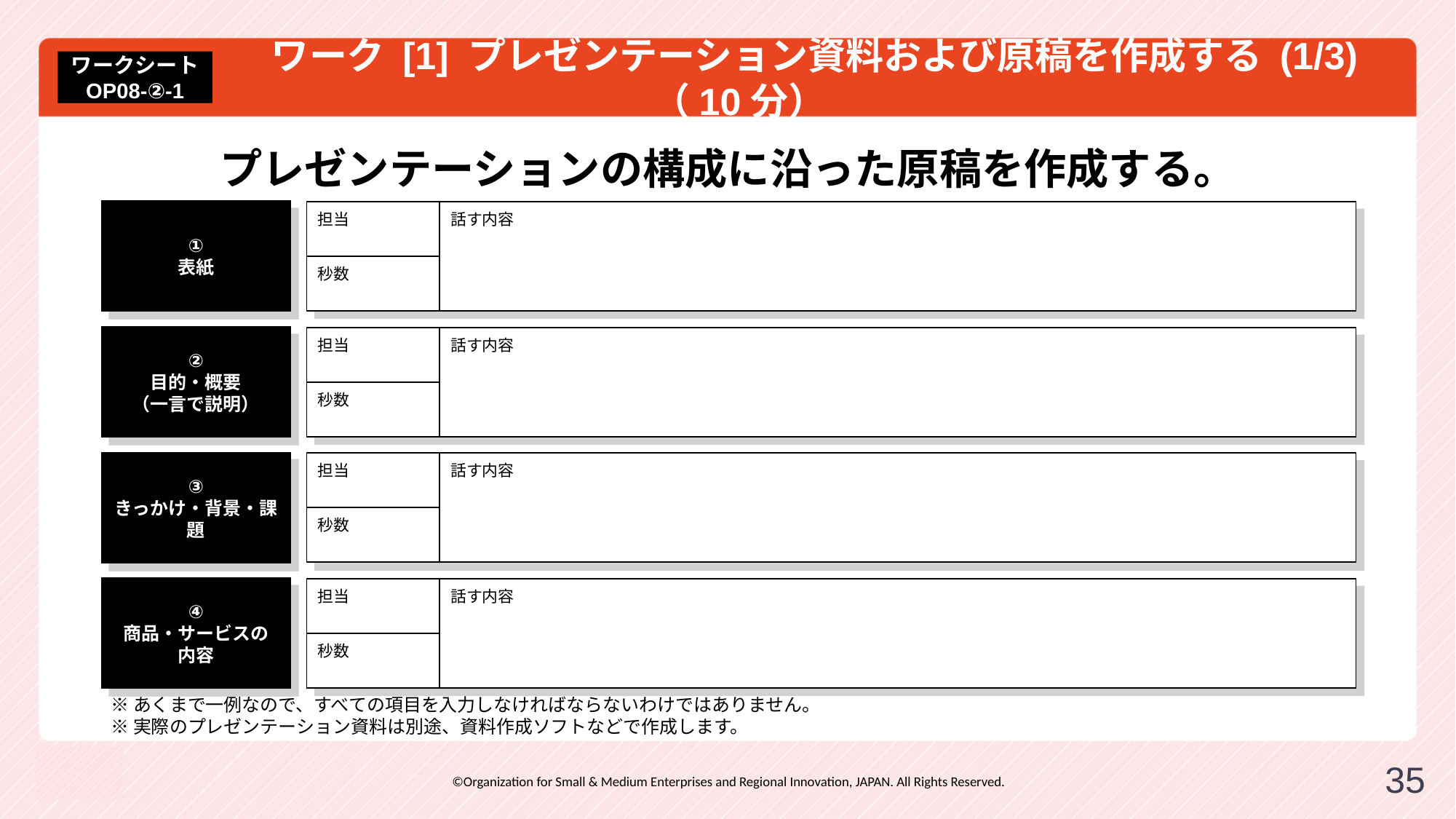

# ワーク [1] プレゼンテーション資料および原稿を作成する (1/3) （10分）
ワークシート
OP08-②-1
プレゼンテーションの構成に沿った原稿を作成する。
①
表紙
| 担当 | 話す内容 |
| --- | --- |
| 秒数 |  |
②
目的・概要
（一言で説明）
| 担当 | 話す内容 |
| --- | --- |
| 秒数 |  |
③
きっかけ・背景・課題
| 担当 | 話す内容 |
| --- | --- |
| 秒数 |  |
④
商品・サービスの
内容
| 担当 | 話す内容 |
| --- | --- |
| 秒数 |  |
※あくまで一例なので、すべての項目を入力しなければならないわけではありません。
※実際のプレゼンテーション資料は別途、資料作成ソフトなどで作成します。